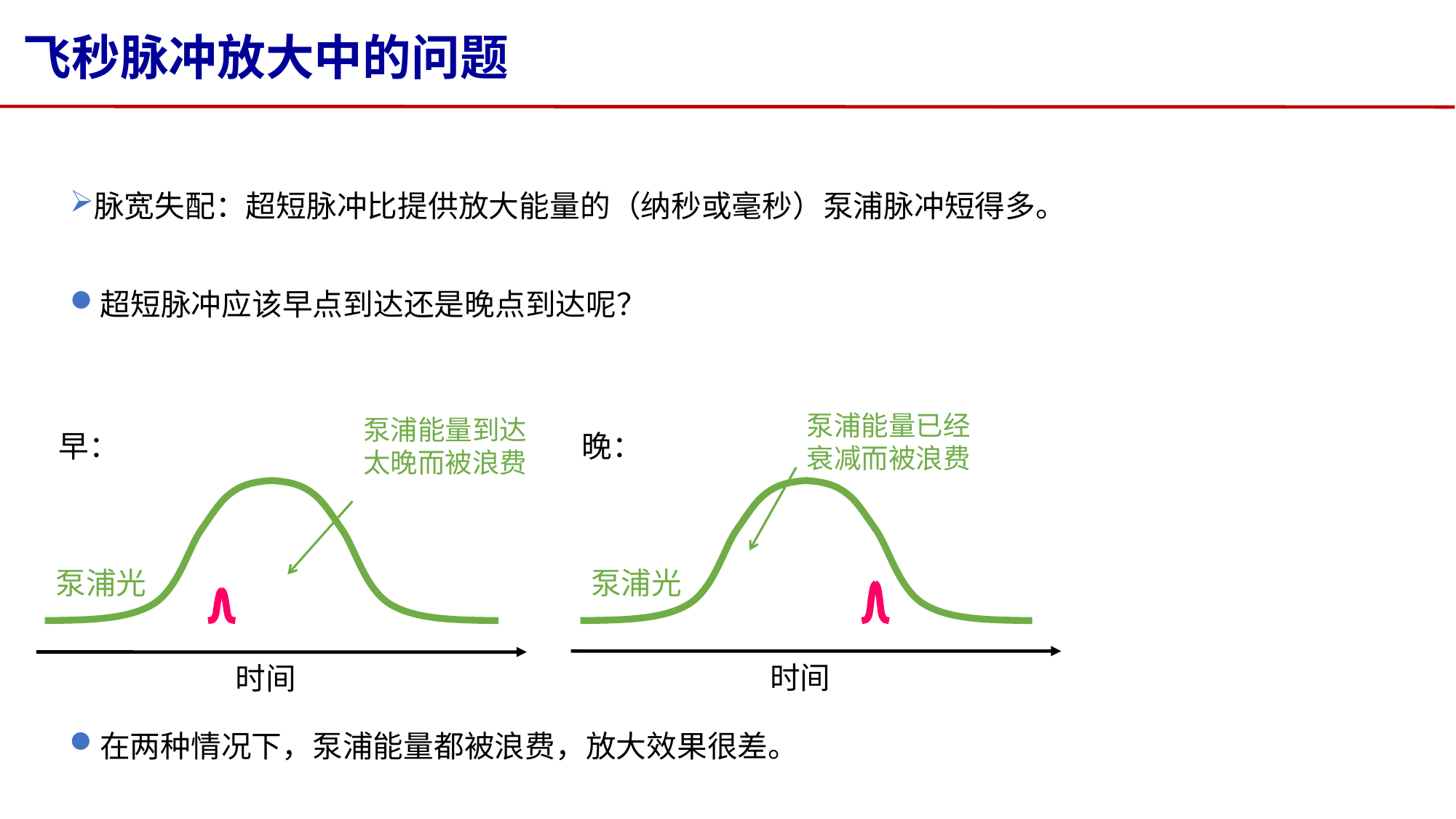

# 飞秒脉冲放大中的问题
脉宽失配：超短脉冲比提供放大能量的（纳秒或毫秒）泵浦脉冲短得多。
超短脉冲应该早点到达还是晚点到达呢？
泵浦能量已经衰减而被浪费
晚：

泵浦光

时间
泵浦能量到达太晚而被浪费
早：

泵浦光

时间
在两种情况下，泵浦能量都被浪费，放大效果很差。